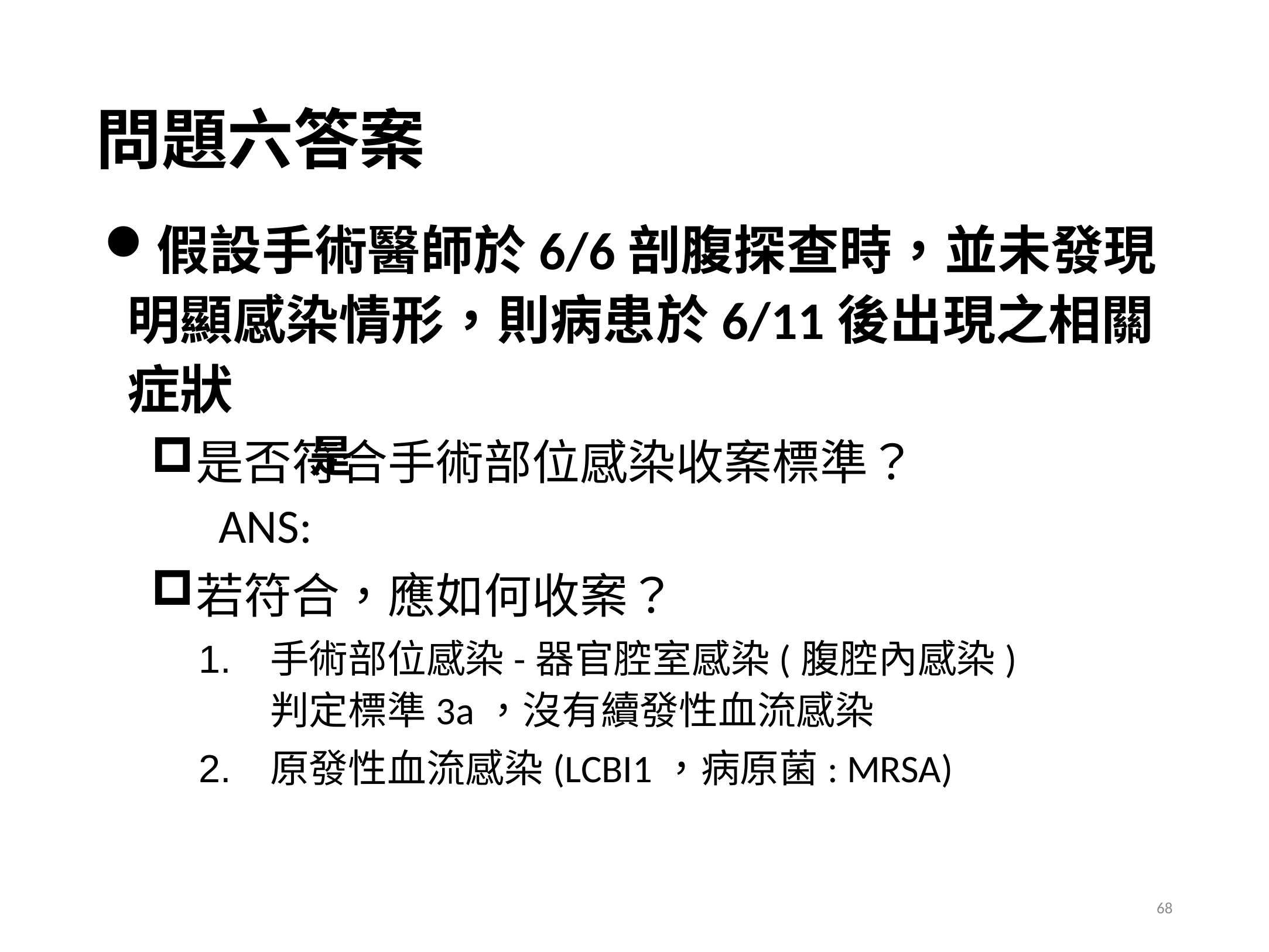

# 問題六答案
假設手術醫師於6/6剖腹探查時，並未發現明顯感染情形，則病患於6/11後出現之相關症狀
是否符合手術部位感染收案標準？
   ANS:
若符合，應如何收案？
手術部位感染-器官腔室感染(腹腔內感染)
判定標準3a，沒有續發性血流感染
原發性血流感染(LCBI1，病原菌: MRSA)
是
68